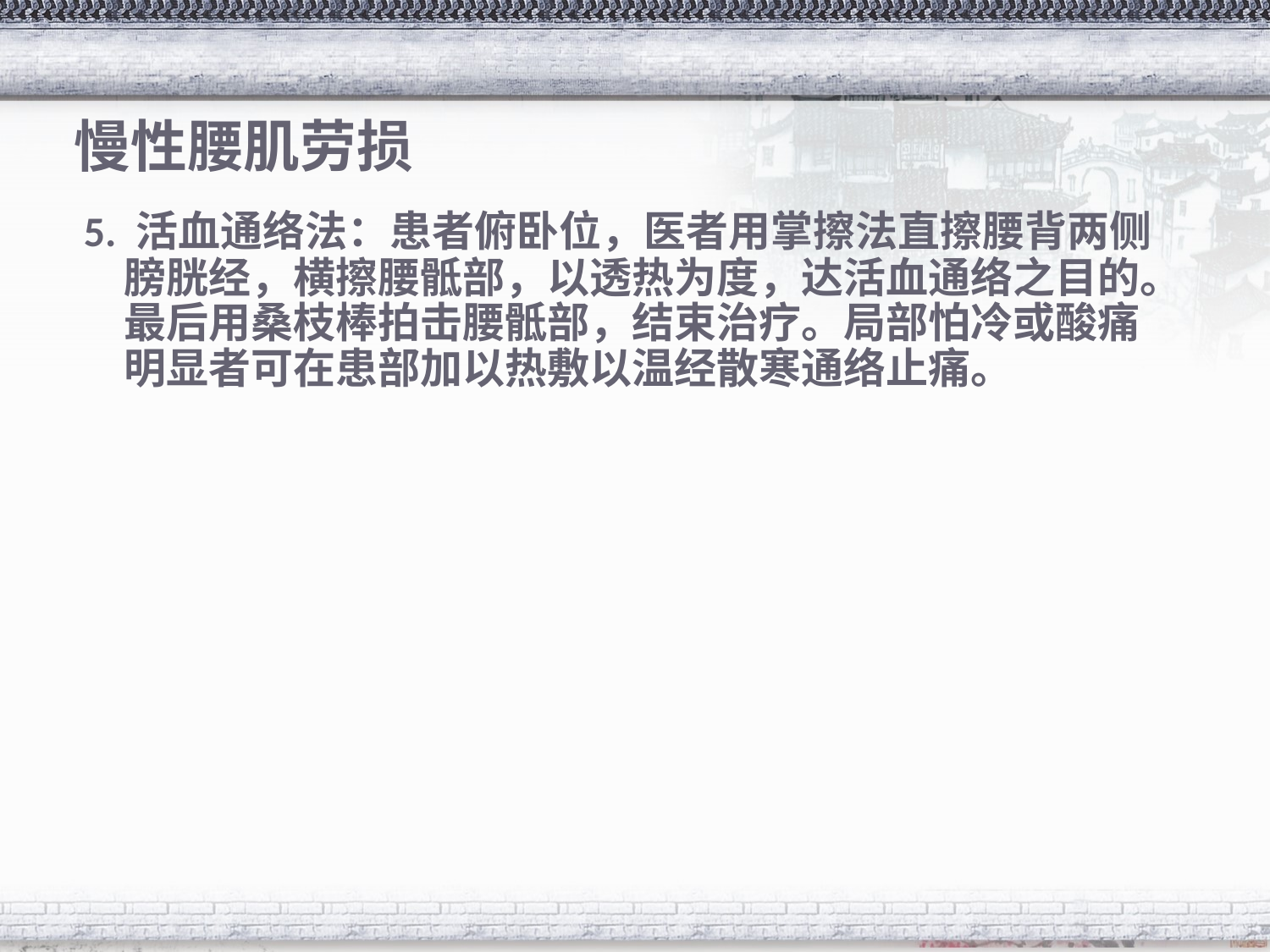

# 慢性腰肌劳损
 5. 活血通络法：患者俯卧位，医者用掌擦法直擦腰背两侧膀胱经，横擦腰骶部，以透热为度，达活血通络之目的。最后用桑枝棒拍击腰骶部，结束治疗。局部怕冷或酸痛明显者可在患部加以热敷以温经散寒通络止痛。